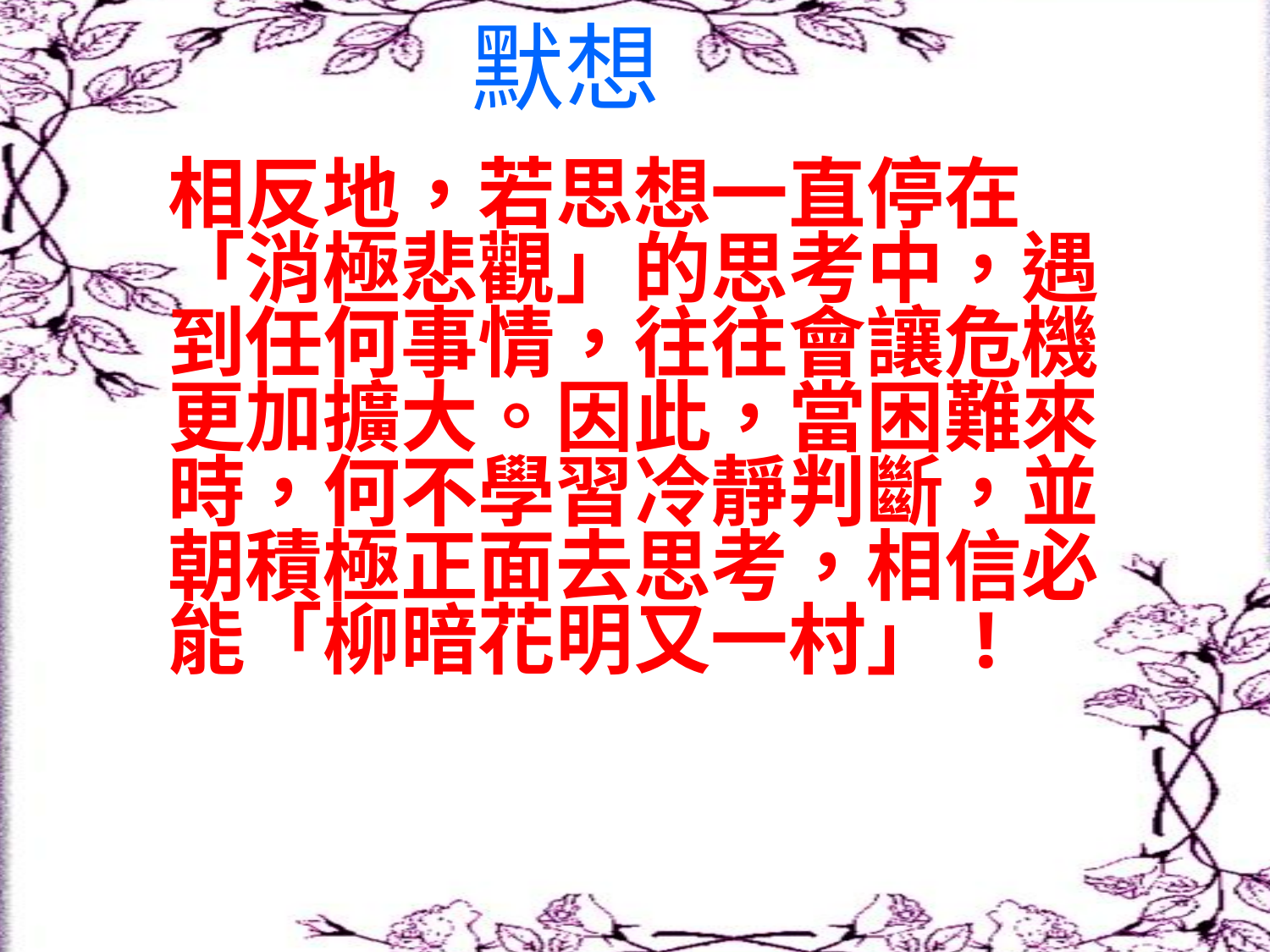

# 默想
相反地，若思想一直停在「消極悲觀」的思考中，遇到任何事情，往往會讓危機更加擴大。因此，當困難來時，何不學習冷靜判斷，並朝積極正面去思考，相信必能「柳暗花明又一村」!